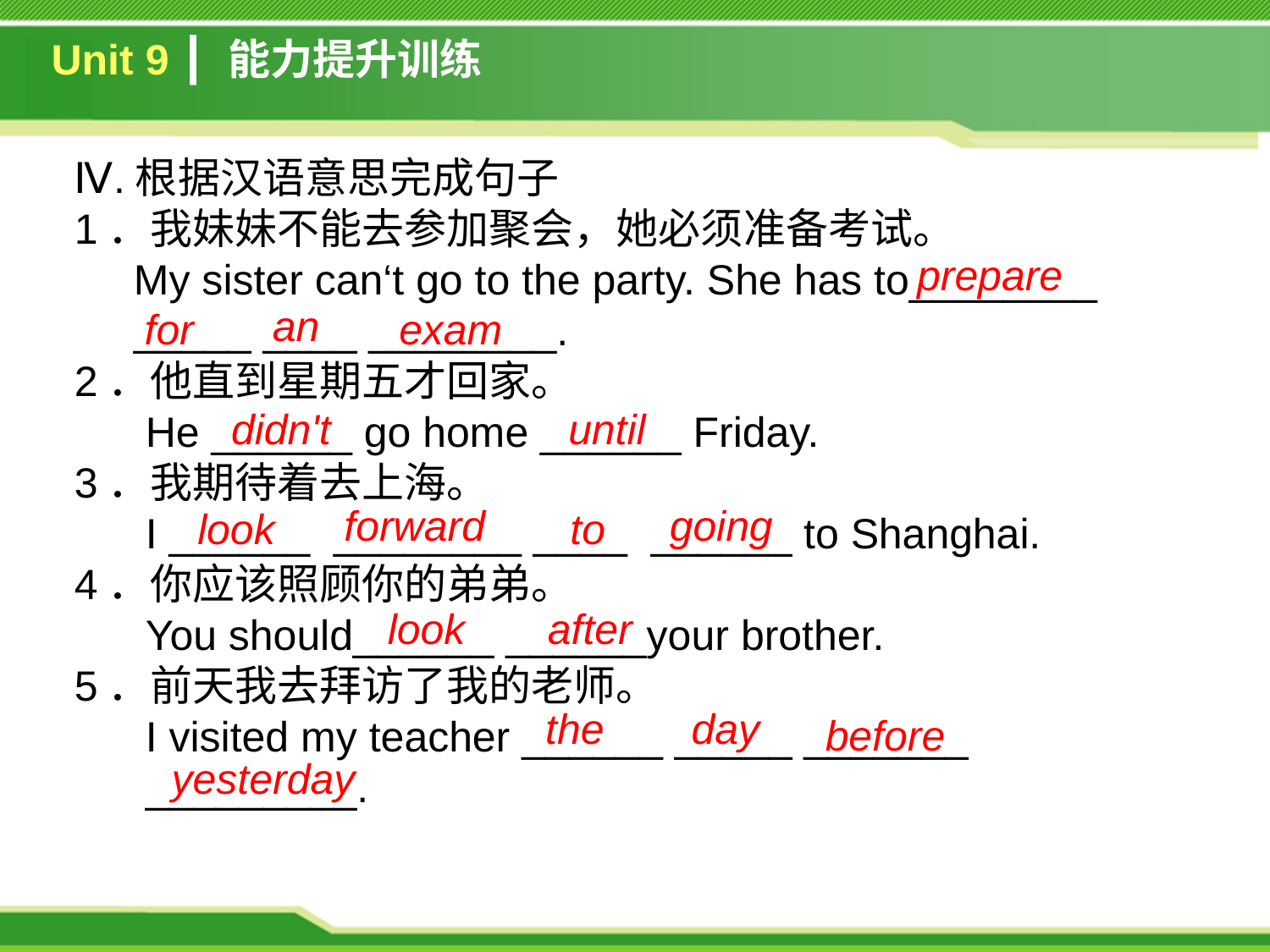

Unit 9 ┃ 能力提升训练
Ⅳ.根据汉语意思完成句子
1．我妹妹不能去参加聚会，她必须准备考试。
     My sister can‘t go to the party. She has to________
     _____ ____ ________.
2．他直到星期五才回家。
      He ______ go home ______ Friday.
3．我期待着去上海。
      I ______  ________ ____  ______ to Shanghai.
4．你应该照顾你的弟弟。
      You should______ ______your brother.
5．前天我去拜访了我的老师。
      I visited my teacher ______ _____ _______
      _________.
prepare
an
for
exam
didn't
until
forward
going
look
to
look
after
the
day
before
yesterday